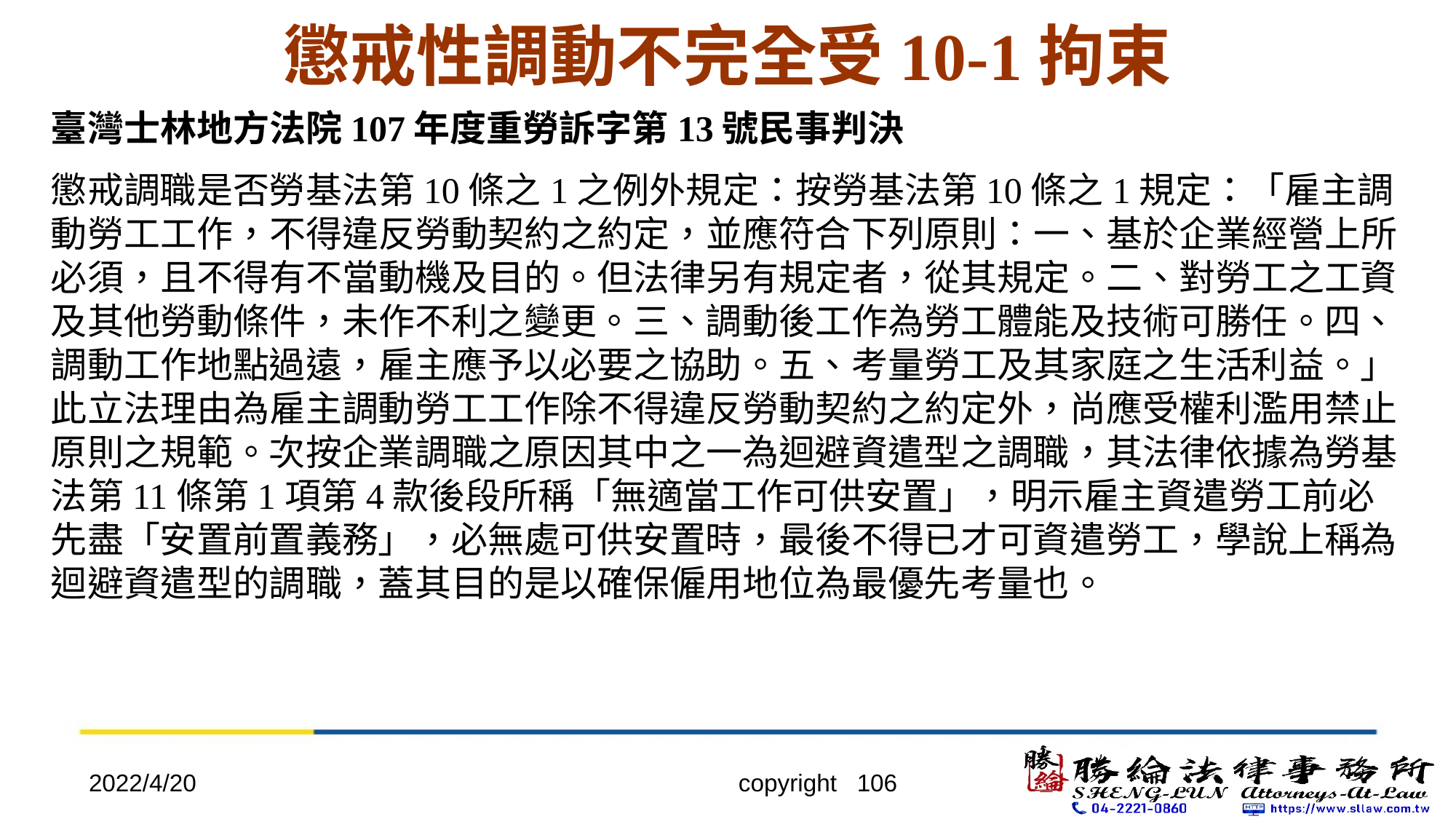

# 懲戒性調動不完全受10-1拘束
臺灣士林地方法院107年度重勞訴字第13號民事判決

懲戒調職是否勞基法第10條之1之例外規定：按勞基法第10條之1規定：「雇主調動勞工工作，不得違反勞動契約之約定，並應符合下列原則：一、基於企業經營上所必須，且不得有不當動機及目的。但法律另有規定者，從其規定。二、對勞工之工資及其他勞動條件，未作不利之變更。三、調動後工作為勞工體能及技術可勝任。四、調動工作地點過遠，雇主應予以必要之協助。五、考量勞工及其家庭之生活利益。」此立法理由為雇主調動勞工工作除不得違反勞動契約之約定外，尚應受權利濫用禁止原則之規範。次按企業調職之原因其中之一為迴避資遣型之調職，其法律依據為勞基法第11條第1項第4款後段所稱「無適當工作可供安置」，明示雇主資遣勞工前必先盡「安置前置義務」，必無處可供安置時，最後不得已才可資遣勞工，學說上稱為迴避資遣型的調職，蓋其目的是以確保僱用地位為最優先考量也。
2022/4/20
copyright   106